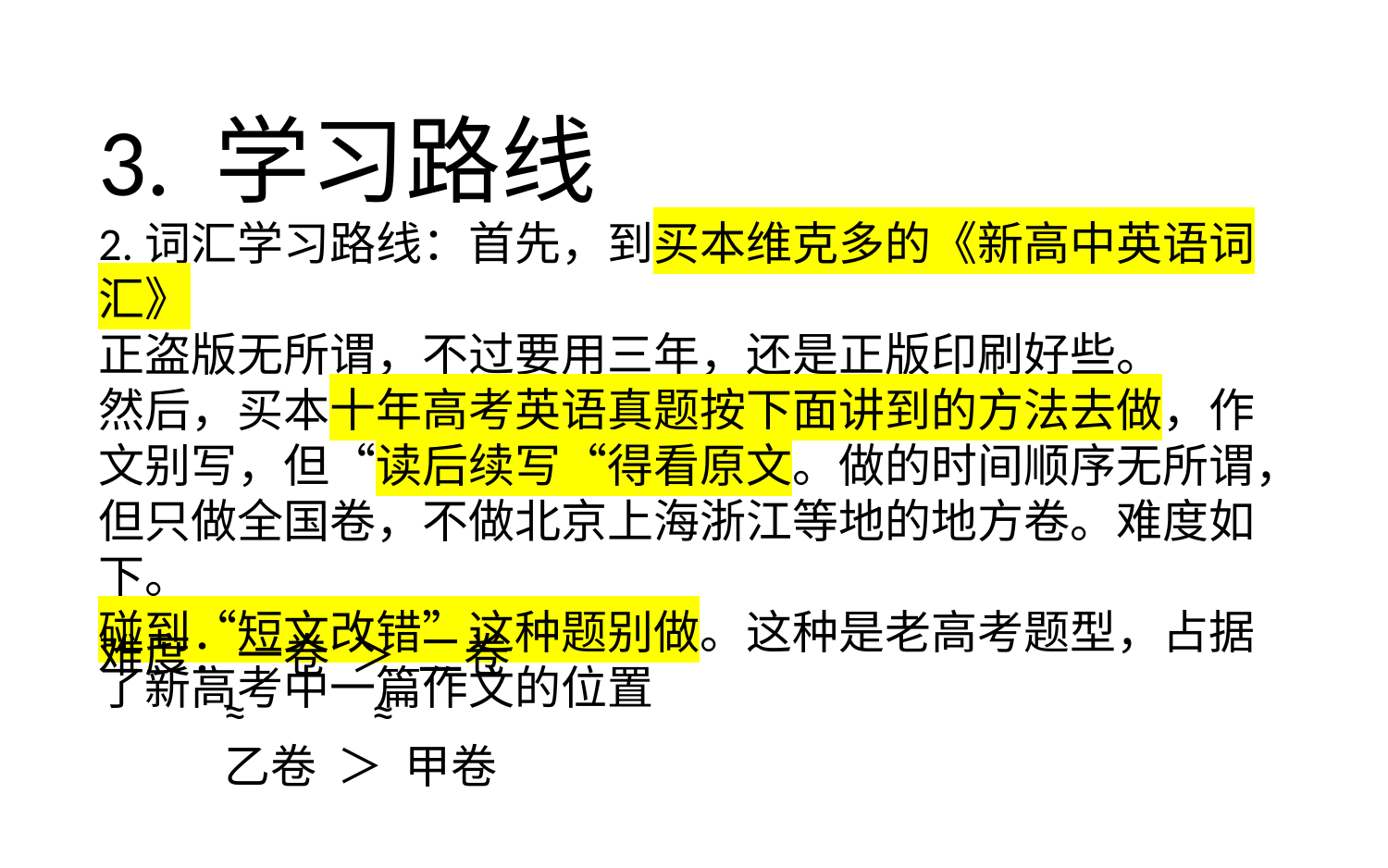

3. 学习路线
2.词汇学习路线：首先，到买本维克多的《新高中英语词汇》
正盗版无所谓，不过要用三年，还是正版印刷好些。
然后，买本十年高考英语真题按下面讲到的方法去做，作文别写，但“读后续写“得看原文。做的时间顺序无所谓，但只做全国卷，不做北京上海浙江等地的地方卷。难度如下。
碰到“短文改错”这种题别做。这种是老高考题型，占据了新高考中一篇作文的位置
难度：一卷  ＞  二卷
            ≈            ≈
           乙卷  ＞  甲卷